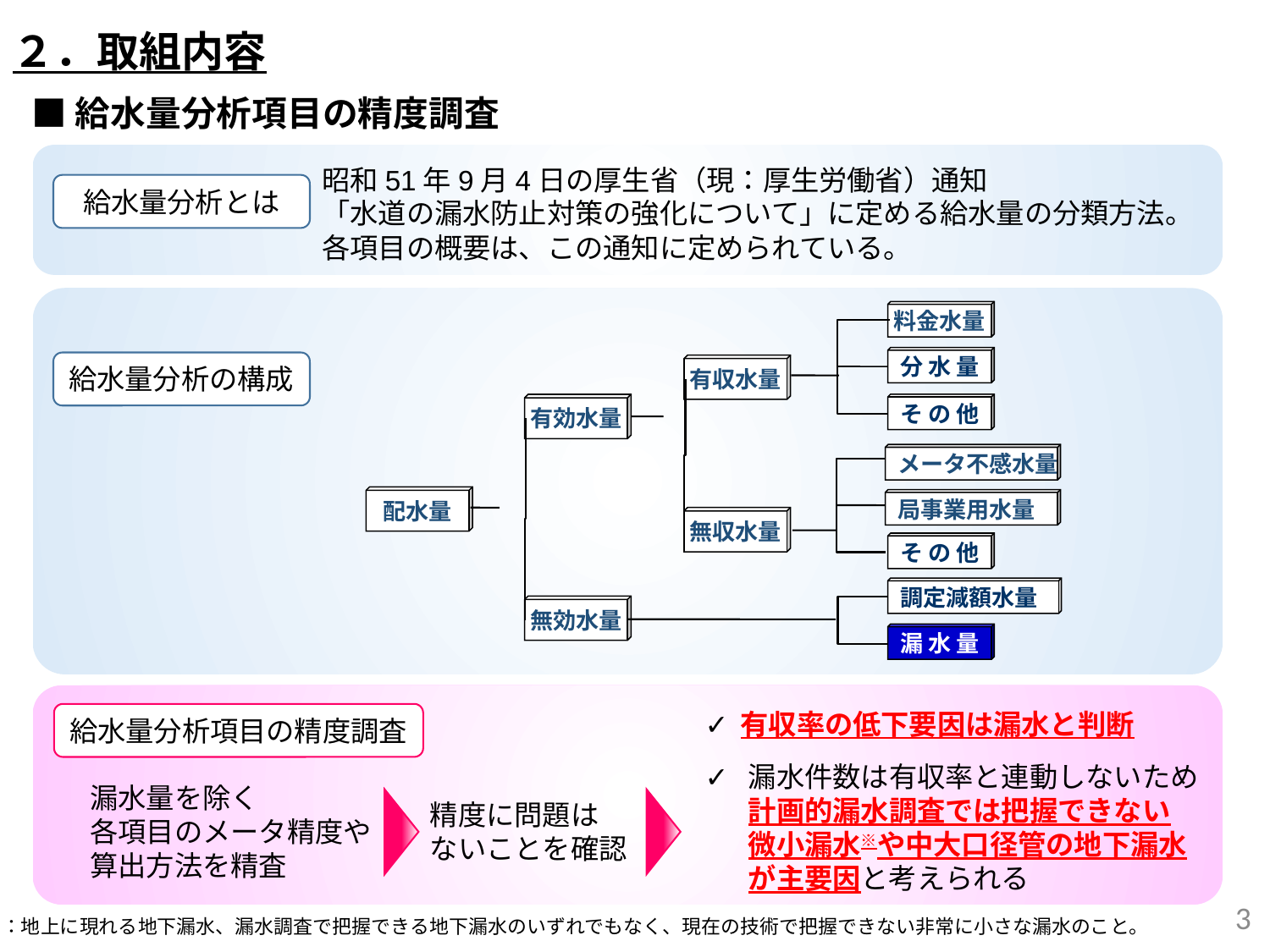

２．取組内容
■給水量分析項目の精度調査

昭和51年9月4日の厚生省（現：厚生労働省）通知
「水道の漏水防止対策の強化について」に定める給水量の分類方法。
各項目の概要は、この通知に定められている。

給水量分析とは

料金水量

分 水 量
有収水量

そ の 他
有効水量

配水量

無収水量

そ の 他
調定減額水量
無効水量

漏 水 量
メータ不感水量
局事業用水量

給水量分析の構成

✓
有収率の低下要因は漏水と判断

給水量分析項目の精度調査
✓
漏水件数は有収率と連動しないため
計画的漏水調査では把握できない
微小漏水※や中大口径管の地下漏水
が主要因と考えられる
漏水量を除く
各項目のメータ精度や
算出方法を精査
精度に問題は
ないことを確認

3
※：地上に現れる地下漏水、漏水調査で把握できる地下漏水のいずれでもなく、現在の技術で把握できない非常に小さな漏水のこと。